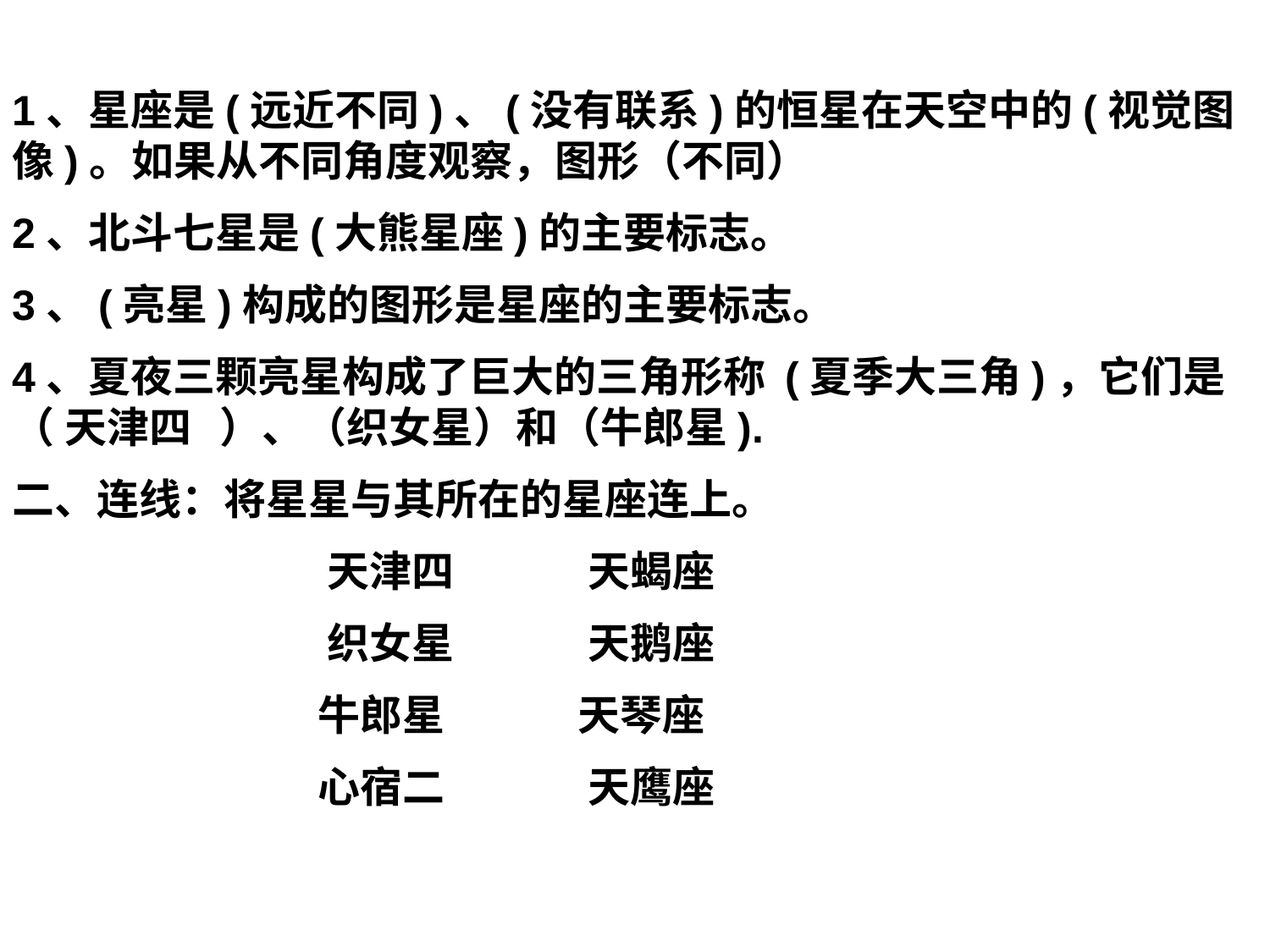

1、星座是(远近不同)、(没有联系)的恒星在天空中的(视觉图像)。如果从不同角度观察，图形（不同）
2、北斗七星是(大熊星座)的主要标志。
3、(亮星)构成的图形是星座的主要标志。
4、夏夜三颗亮星构成了巨大的三角形称 (夏季大三角)，它们是 （ 天津四   ）、（织女星）和（牛郎星).
二、连线：将星星与其所在的星座连上。
                                天津四              天蝎座
                                织女星              天鹅座
                               牛郎星              天琴座
                               心宿二               天鹰座